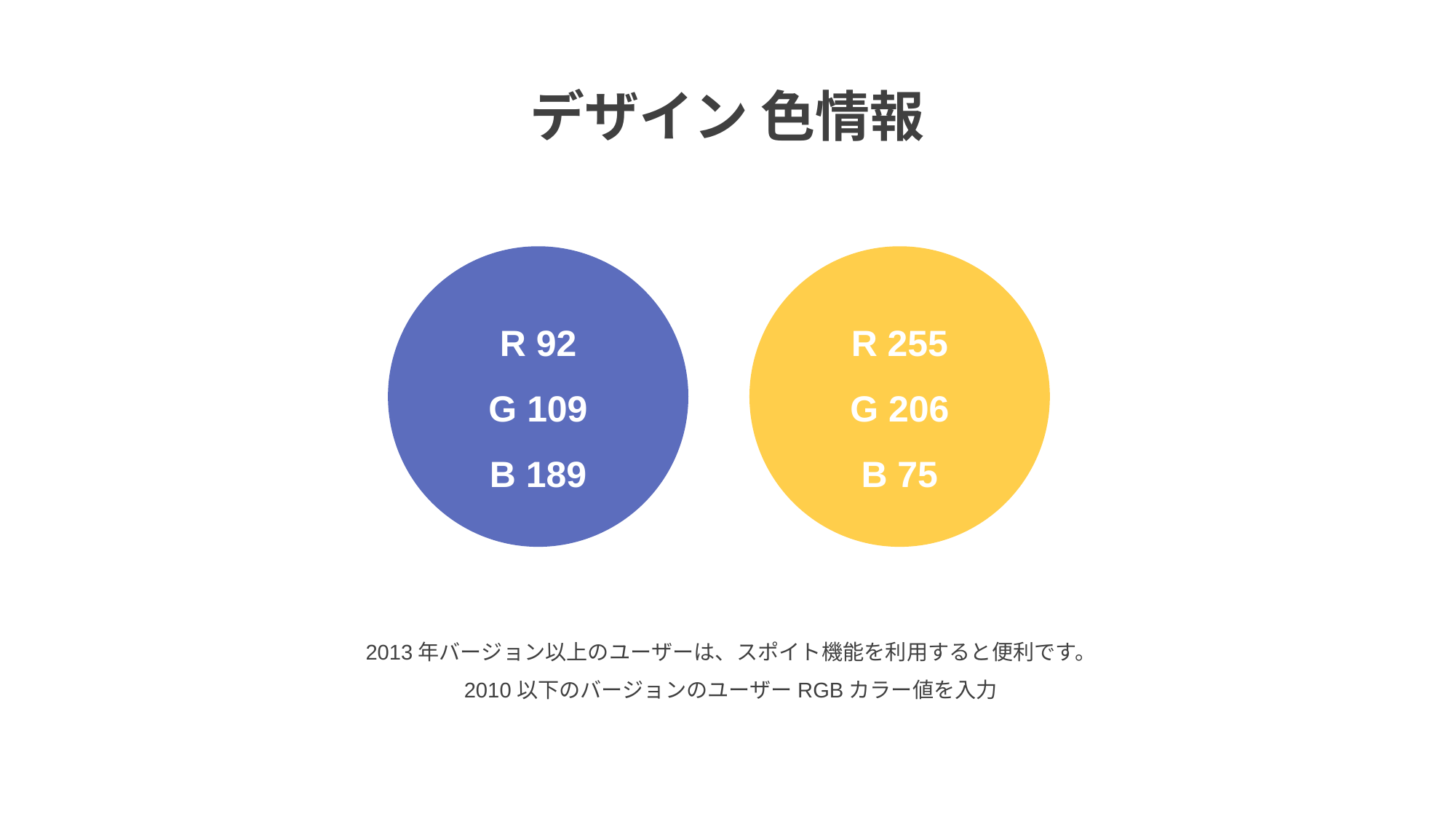

デザイン 色情報
R 92
G 109
B 189
R 255
G 206
B 75
2013年バージョン以上のユーザーは、スポイト機能を利用すると便利です。
2010以下のバージョンのユーザーRGBカラー値を入力